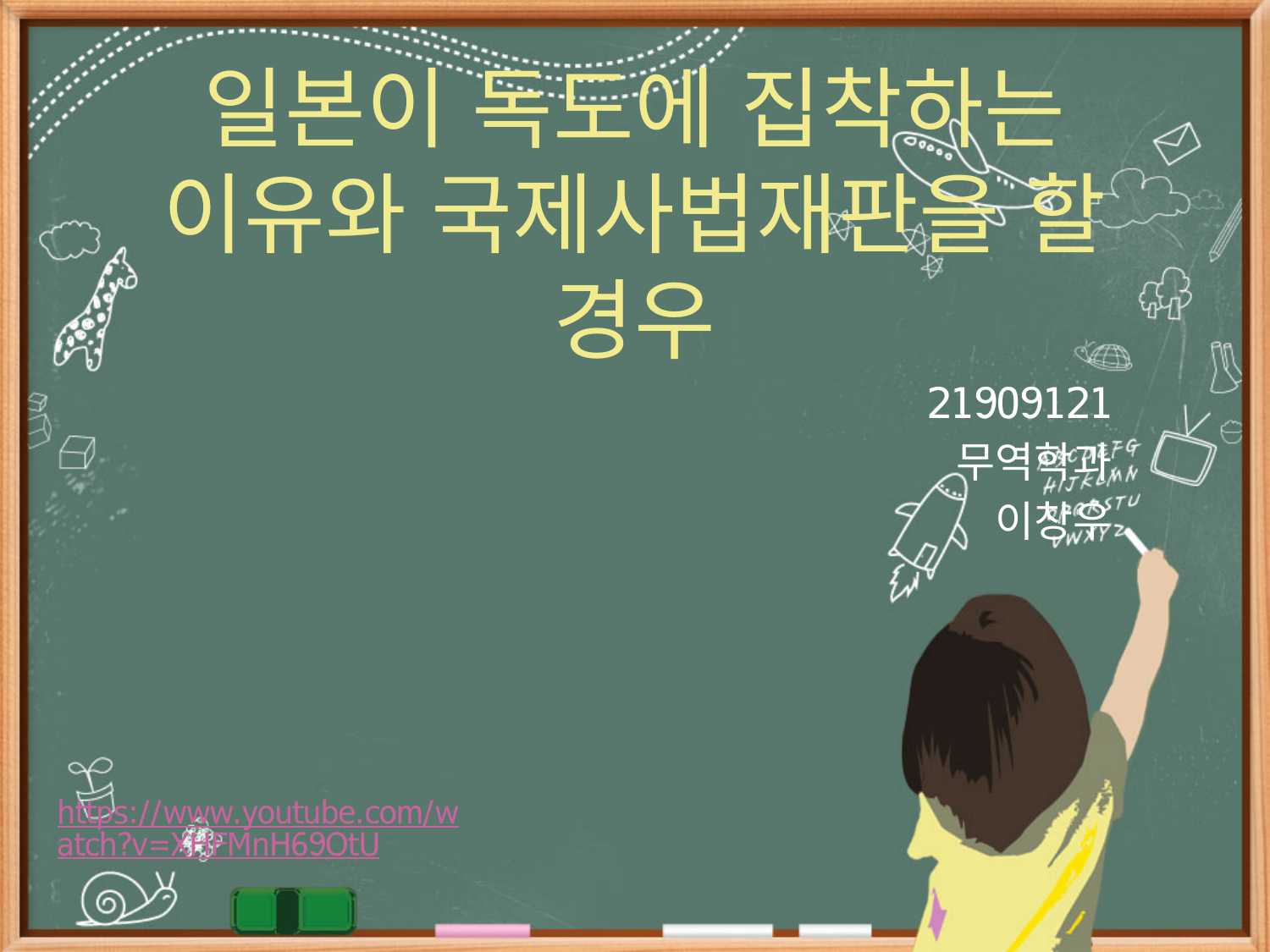

# 일본이 독도에 집착하는 이유와 국제사법재판을 할 경우
21909121
무역학과
이창우

https://www.youtube.com/watch?v=XHFMnH69OtU